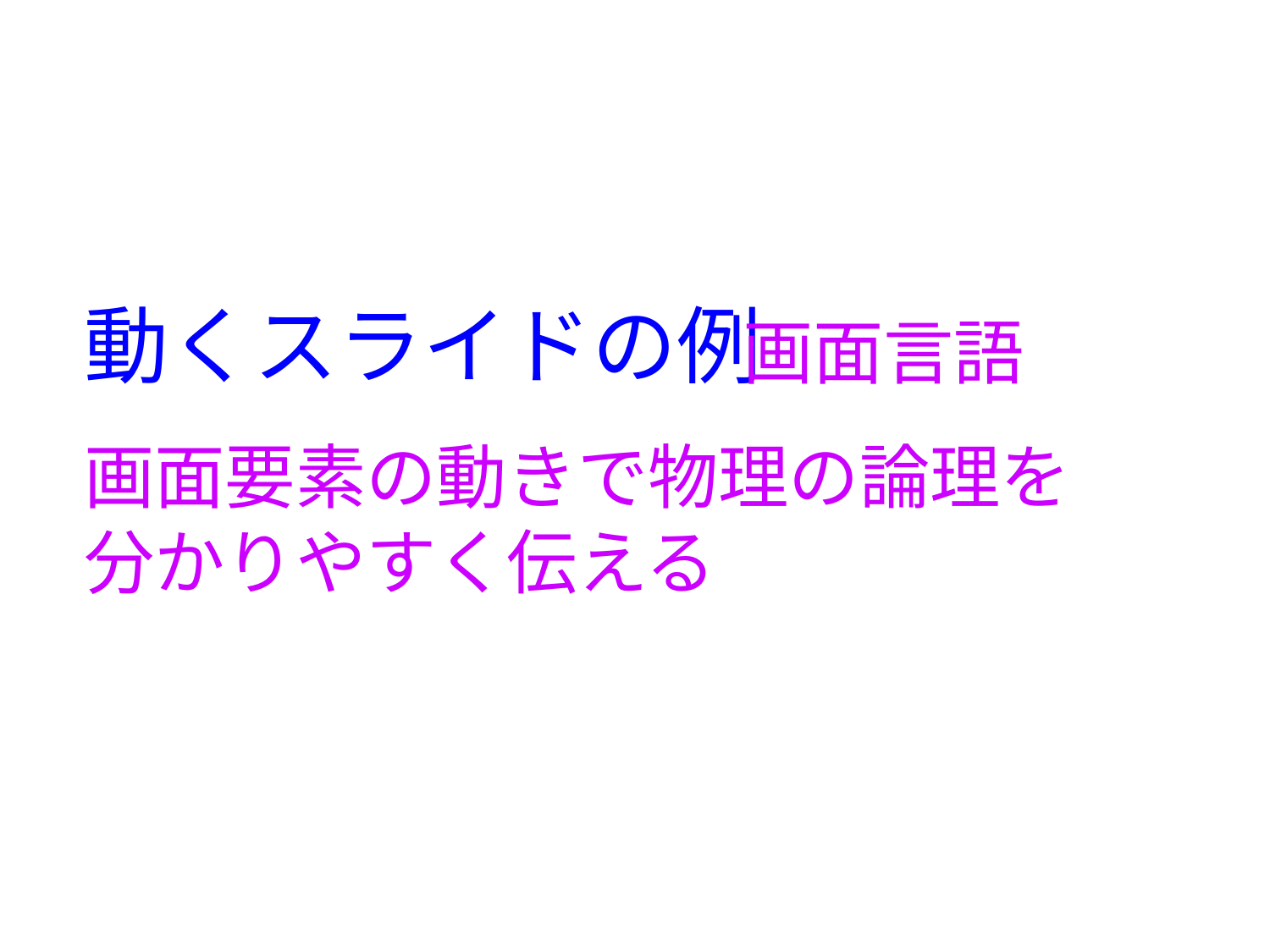

動くスライドの例
画面言語
画面要素の動きで物理の論理を
分かりやすく伝える